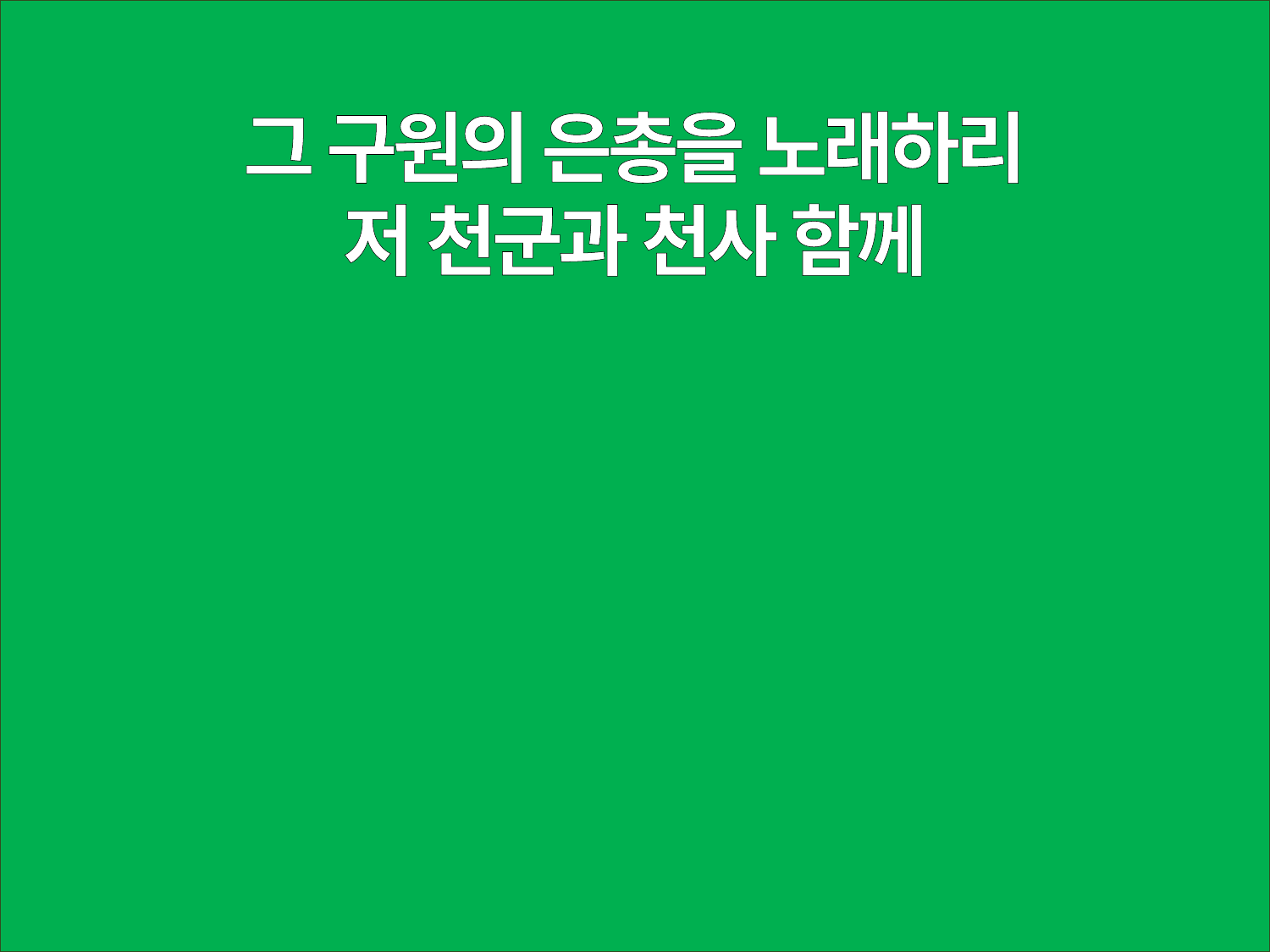

그 구원의 은총을 노래하리
저 천군과 천사 함께